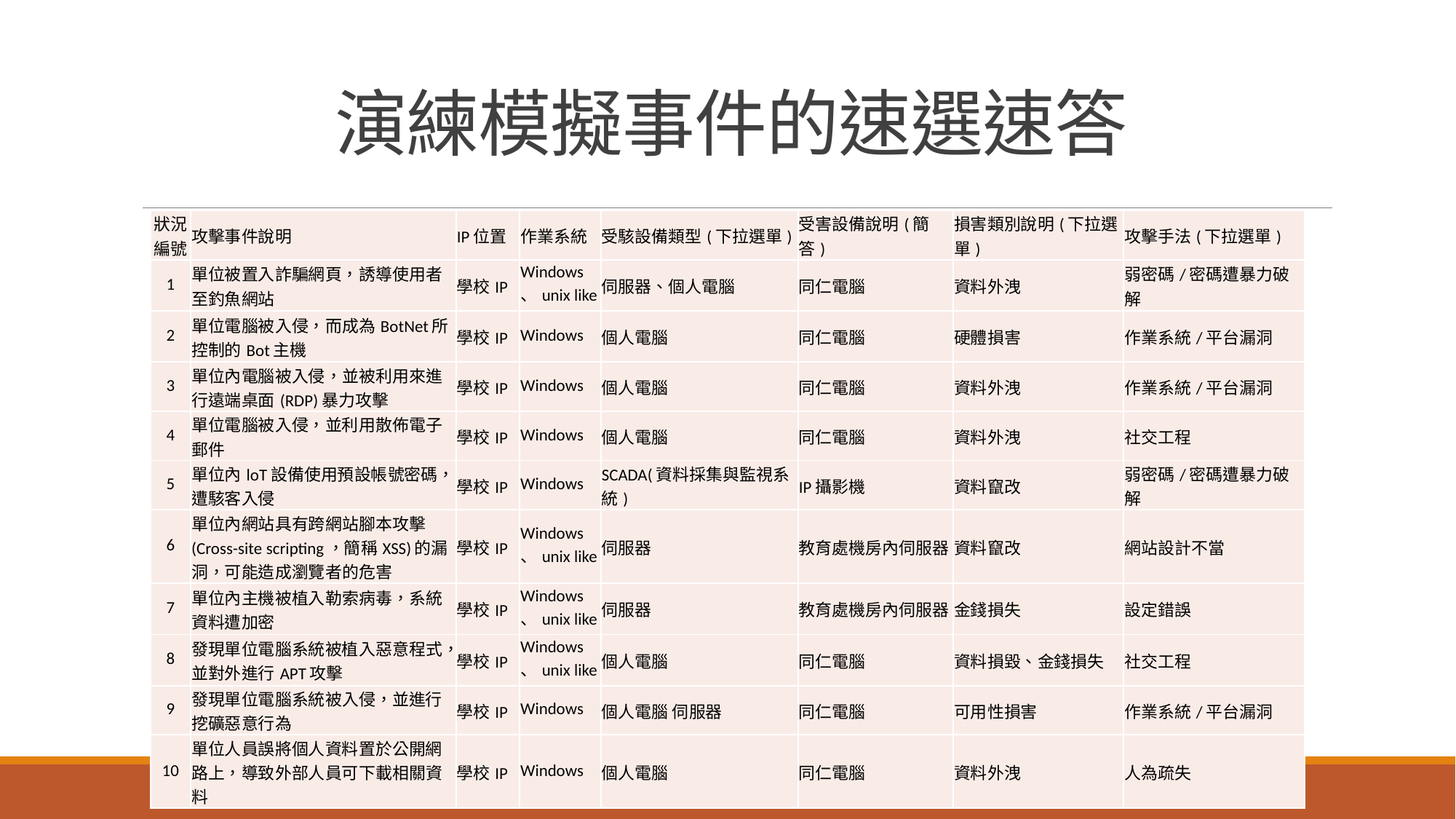

# 演練模擬事件的速選速答
| 狀況編號 | 攻擊事件說明 | IP位置 | 作業系統 | 受駭設備類型(下拉選單) | 受害設備說明(簡答) | 損害類別說明(下拉選單) | 攻擊手法(下拉選單) |
| --- | --- | --- | --- | --- | --- | --- | --- |
| 1 | 單位被置入詐騙網頁，誘導使用者至釣魚網站 | 學校IP | Windows、unix like | 伺服器、個人電腦 | 同仁電腦 | 資料外洩 | 弱密碼/密碼遭暴力破解 |
| 2 | 單位電腦被入侵，而成為BotNet所控制的Bot主機 | 學校IP | Windows | 個人電腦 | 同仁電腦 | 硬體損害 | 作業系統/平台漏洞 |
| 3 | 單位內電腦被入侵，並被利用來進行遠端桌面(RDP)暴力攻擊 | 學校IP | Windows | 個人電腦 | 同仁電腦 | 資料外洩 | 作業系統/平台漏洞 |
| 4 | 單位電腦被入侵，並利用散佈電子郵件 | 學校IP | Windows | 個人電腦 | 同仁電腦 | 資料外洩 | 社交工程 |
| 5 | 單位內loT設備使用預設帳號密碼，遭駭客入侵 | 學校IP | Windows | SCADA(資料採集與監視系統) | IP攝影機 | 資料竄改 | 弱密碼/密碼遭暴力破解 |
| 6 | 單位內網站具有跨網站腳本攻擊(Cross-site scripting，簡稱XSS)的漏洞，可能造成瀏覽者的危害 | 學校IP | Windows、unix like | 伺服器 | 教育處機房內伺服器 | 資料竄改 | 網站設計不當 |
| 7 | 單位內主機被植入勒索病毒，系統資料遭加密 | 學校IP | Windows、unix like | 伺服器 | 教育處機房內伺服器 | 金錢損失 | 設定錯誤 |
| 8 | 發現單位電腦系統被植入惡意程式，並對外進行APT攻擊 | 學校IP | Windows、unix like | 個人電腦 | 同仁電腦 | 資料損毀、金錢損失 | 社交工程 |
| 9 | 發現單位電腦系統被入侵，並進行挖礦惡意行為 | 學校IP | Windows | 個人電腦 伺服器 | 同仁電腦 | 可用性損害 | 作業系統/平台漏洞 |
| 10 | 單位人員誤將個人資料置於公開網路上，導致外部人員可下載相關資料 | 學校IP | Windows | 個人電腦 | 同仁電腦 | 資料外洩 | 人為疏失 |